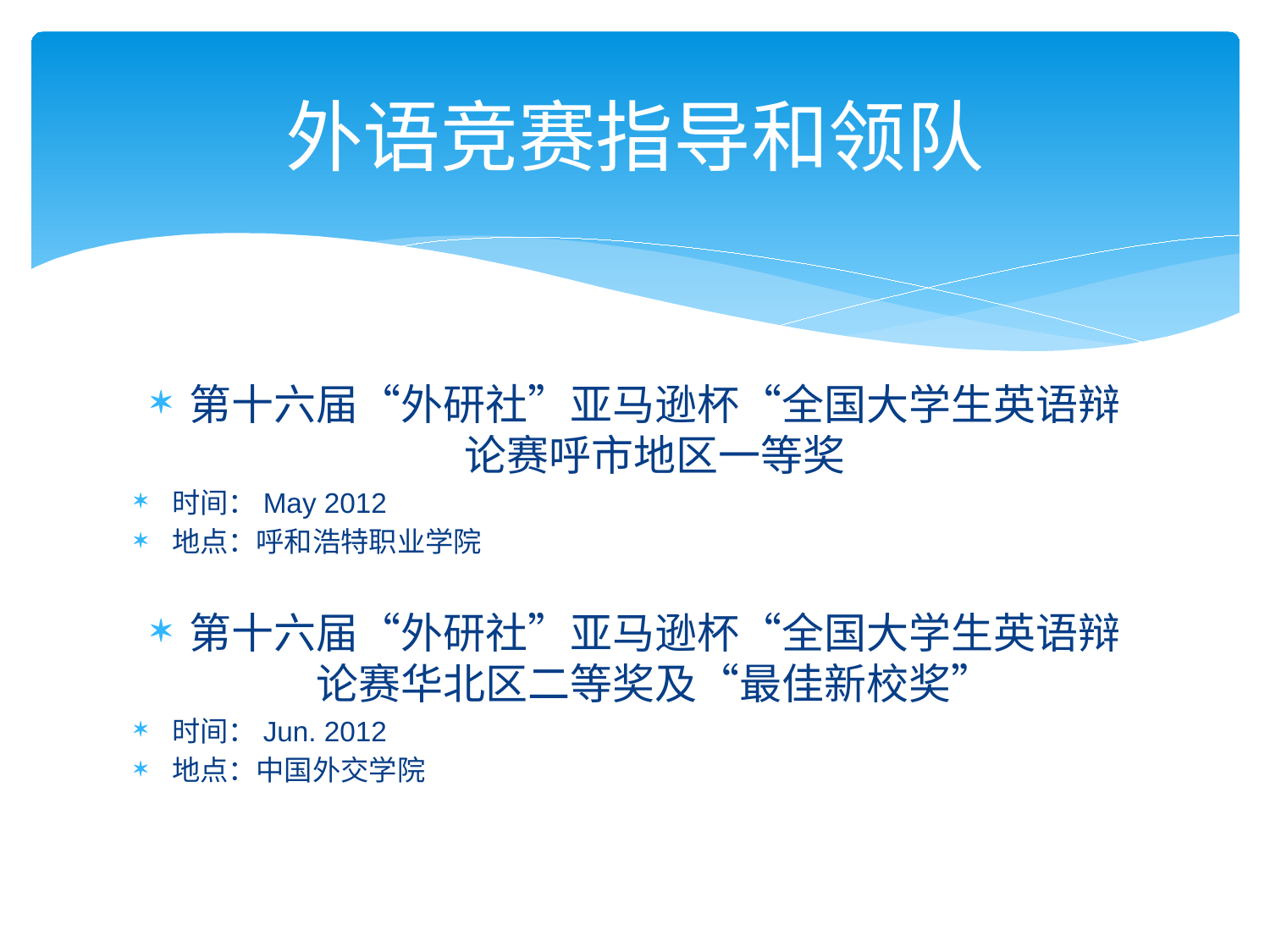

# 外语竞赛指导和领队
第十六届“外研社”亚马逊杯“全国大学生英语辩论赛呼市地区一等奖
时间：May 2012
地点：呼和浩特职业学院

第十六届“外研社”亚马逊杯“全国大学生英语辩论赛华北区二等奖及“最佳新校奖”
时间：Jun. 2012
地点：中国外交学院